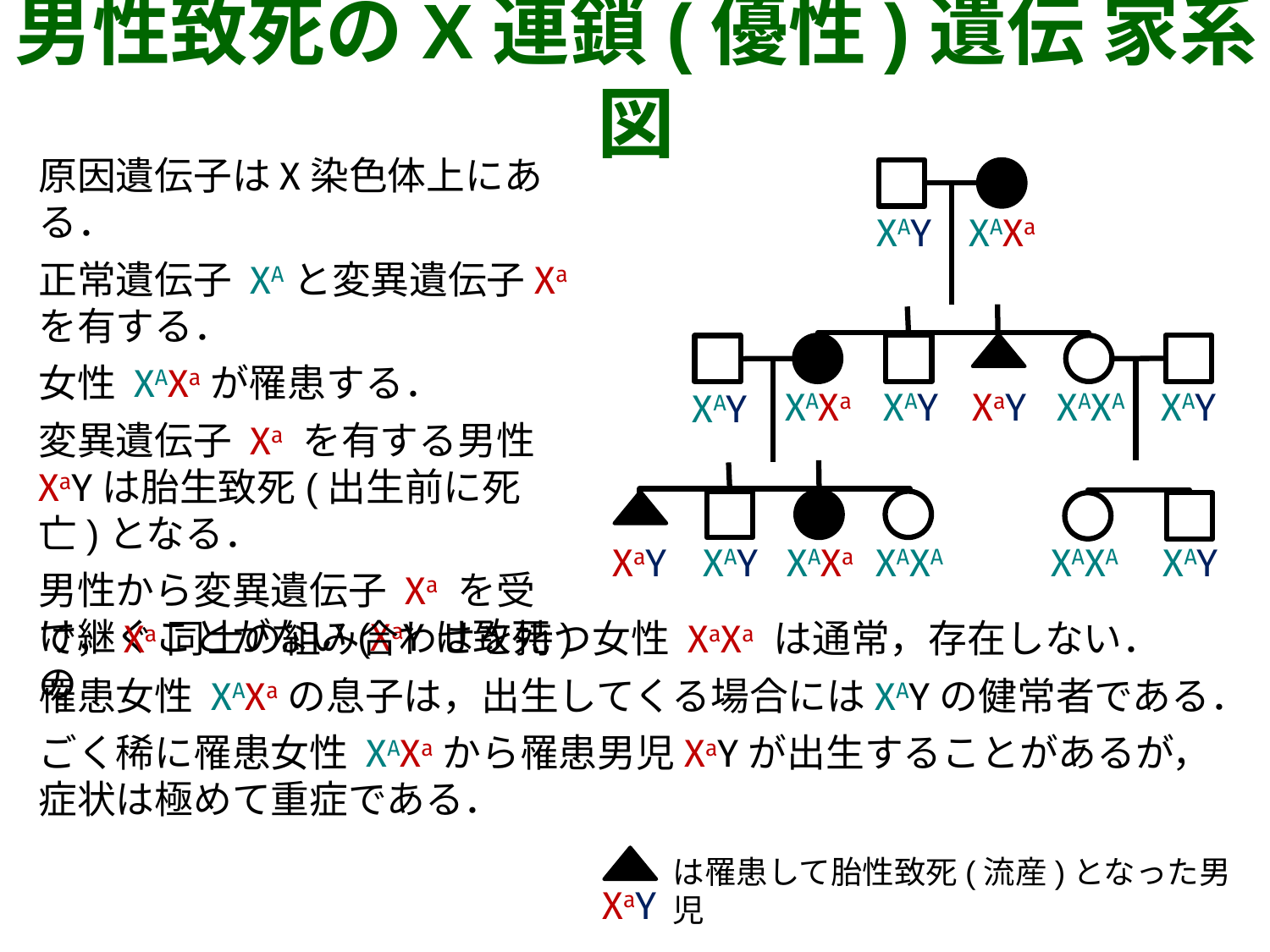

男性致死のX連鎖(優性)遺伝 家系図
原因遺伝子はX染色体上にある．
正常遺伝子 XAと変異遺伝子Xa を有する．
女性 XAXaが罹患する．
変異遺伝子 Xa を有する男性XaYは胎生致死(出生前に死亡)となる．
男性から変異遺伝子 Xa を受け継ぐことがない(XaYは致死)の

XAY
XAXa

XAXa
XAY
XaY
XAXA
XAY
XAY

XaY
XAY
XAXa
XAXA
XAXA
XAY
で，Xa同士の組み合わせを持つ女性 XaXa は通常，存在しない．
罹患女性 XAXaの息子は，出生してくる場合にはXAYの健常者である．
ごく稀に罹患女性 XAXaから罹患男児XaYが出生することがあるが，症状は極めて重症である．
は罹患して胎性致死(流産)となった男児

XaY